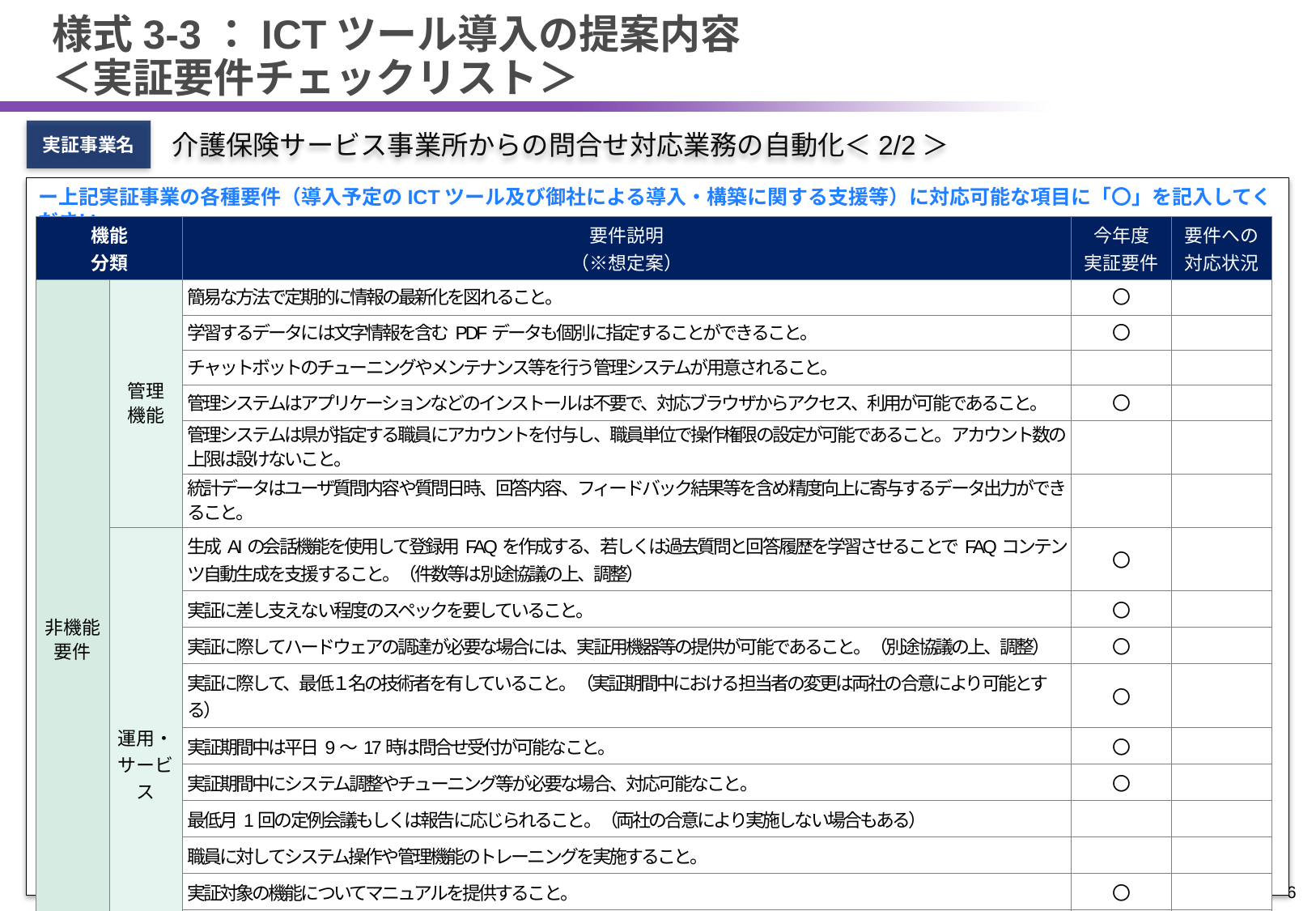

# 様式3-3：ICTツール導入の提案内容 ＜実証要件チェックリスト＞
実証事業名
介護保険サービス事業所からの問合せ対応業務の自動化＜2/2＞
ー上記実証事業の各種要件（導入予定のICTツール及び御社による導入・構築に関する支援等）に対応可能な項目に「〇」を記入してくださいー
| 機能 分類 |  | 要件説明 （※想定案） | 今年度 実証要件 | 要件への 対応状況 |
| --- | --- | --- | --- | --- |
| 非機能要件 | 管理 機能 | 簡易な方法で定期的に情報の最新化を図れること。 | 〇 |  |
|  |  | 学習するデータには文字情報を含むPDFデータも個別に指定することができること。 | 〇 |  |
|  |  | チャットボットのチューニングやメンテナンス等を行う管理システムが用意されること。 |  |  |
|  |  | 管理システムはアプリケーションなどのインストールは不要で、対応ブラウザからアクセス、利用が可能であること。 | 〇 |  |
|  |  | 管理システムは県が指定する職員にアカウントを付与し、職員単位で操作権限の設定が可能であること。アカウント数の上限は設けないこと。 |  |  |
|  |  | 統計データはユーザ質問内容や質問日時、回答内容、フィードバック結果等を含め精度向上に寄与するデータ出力ができること。 |  |  |
|  | 運用・サービス | 生成AIの会話機能を使用して登録用FAQを作成する、若しくは過去質問と回答履歴を学習させることでFAQコンテンツ自動生成を支援すること。（件数等は別途協議の上、調整） | 〇 |  |
|  |  | 実証に差し支えない程度のスペックを要していること。 | 〇 |  |
|  |  | 実証に際してハードウェアの調達が必要な場合には、実証用機器等の提供が可能であること。（別途協議の上、調整） | 〇 |  |
|  |  | 実証に際して、最低１名の技術者を有していること。（実証期間中における担当者の変更は両社の合意により可能とする） | 〇 |  |
|  |  | 実証期間中は平日9～17時は問合せ受付が可能なこと。 | 〇 |  |
|  |  | 実証期間中にシステム調整やチューニング等が必要な場合、対応可能なこと。 | 〇 |  |
|  |  | 最低月1回の定例会議もしくは報告に応じられること。（両社の合意により実施しない場合もある） |  |  |
|  |  | 職員に対してシステム操作や管理機能のトレーニングを実施すること。 |  |  |
|  |  | 実証対象の機能についてマニュアルを提供すること。 | 〇 |  |
|  |  | 実証事業において、チャットボットの管理用ユーザーのアカウントを作成できること（3名程度のアカウントを想定）。また、管理者ユーザーが同時ログインし、回答データなどのメンテナンス作業を実施できること。なお、本番稼働においては、10名程度のアカウントを想定している。 | 〇 |  |